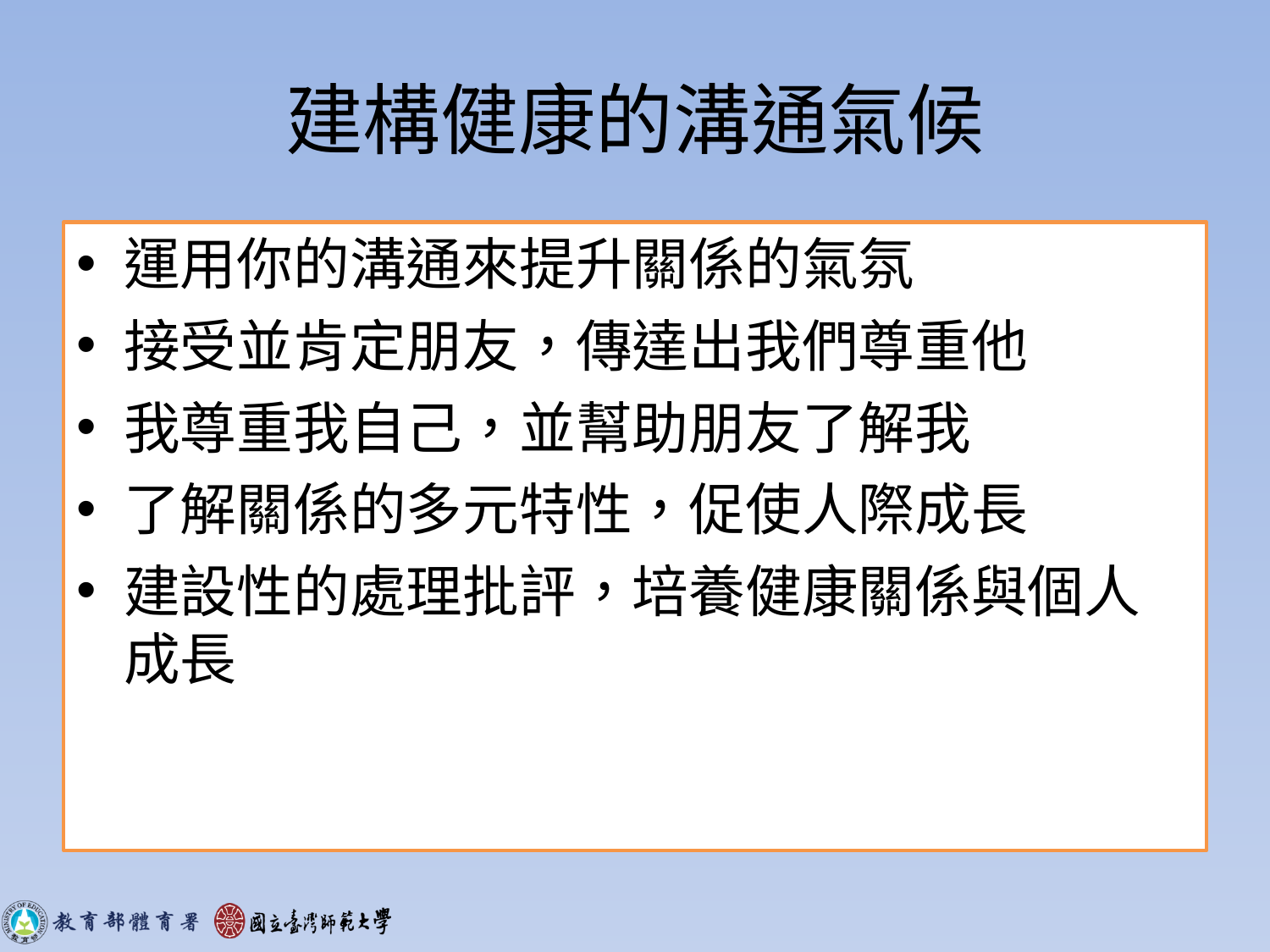

# 建構健康的溝通氣候
運用你的溝通來提升關係的氣氛
接受並肯定朋友，傳達出我們尊重他
我尊重我自己，並幫助朋友了解我
了解關係的多元特性，促使人際成長
建設性的處理批評，培養健康關係與個人成長